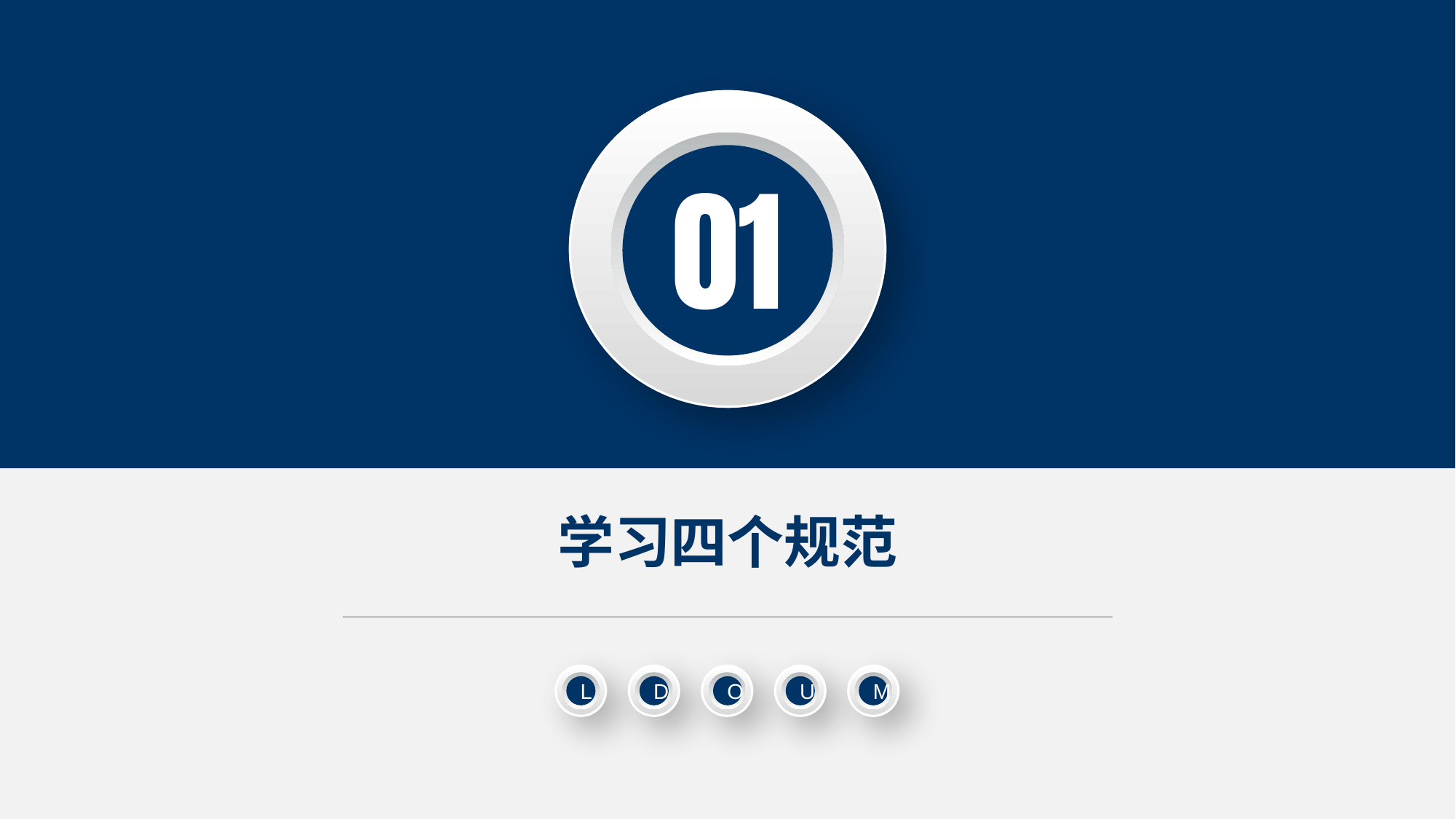

01
学习四个规范

L

D

O

U

M